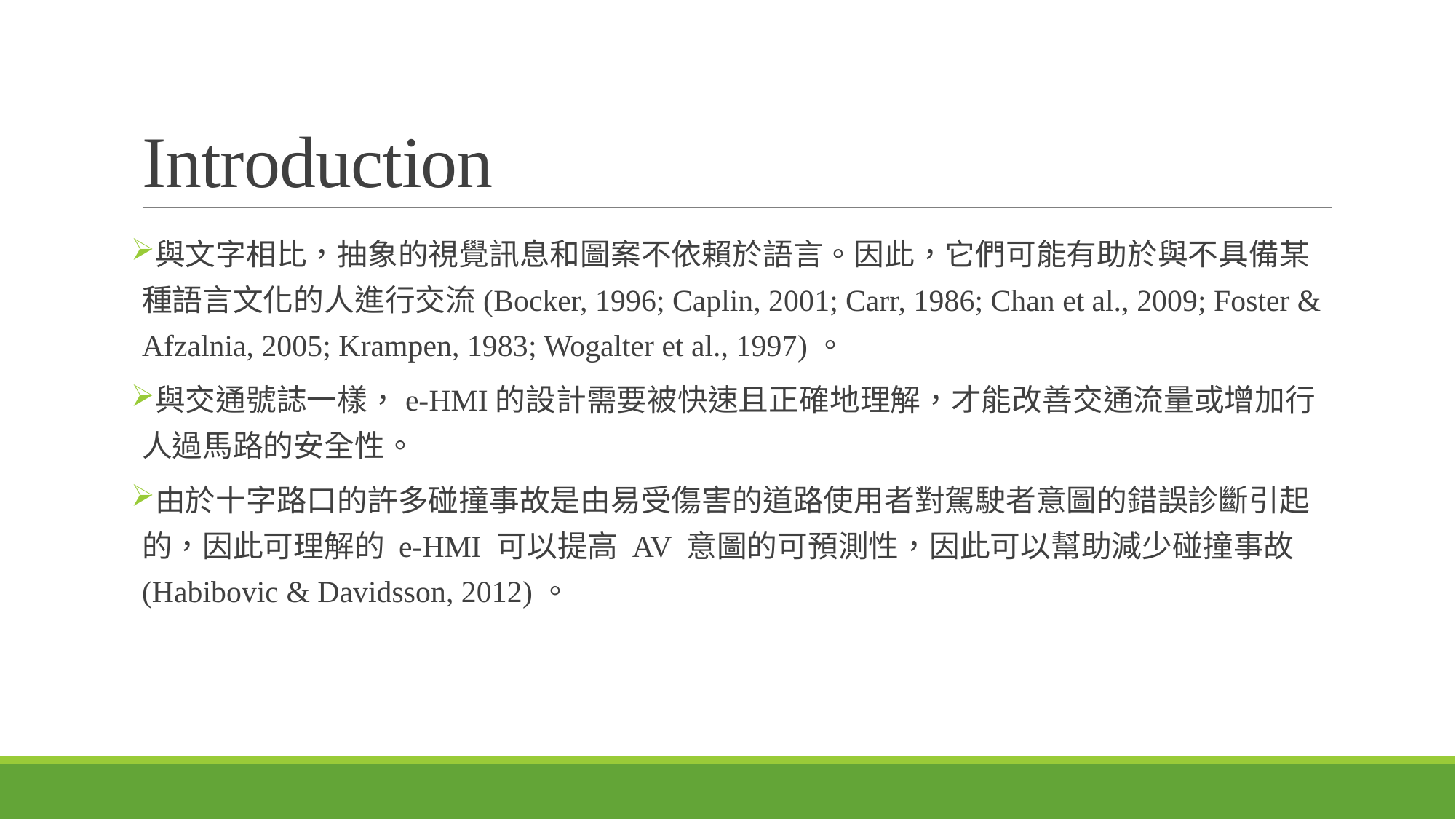

# Introduction
與文字相比，抽象的視覺訊息和圖案不依賴於語言。因此，它們可能有助於與不具備某種語言文化的人進行交流(Bocker, 1996; Caplin, 2001; Carr, 1986; Chan et al., 2009; Foster & Afzalnia, 2005; Krampen, 1983; Wogalter et al., 1997)。
與交通號誌一樣，e-HMI的設計需要被快速且正確地理解，才能改善交通流量或增加行人過馬路的安全性。
由於十字路口的許多碰撞事故是由易受傷害的道路使用者對駕駛者意圖的錯誤診斷引起的，因此可理解的 e-HMI 可以提高 AV 意圖的可預測性，因此可以幫助減少碰撞事故(Habibovic & Davidsson, 2012)。